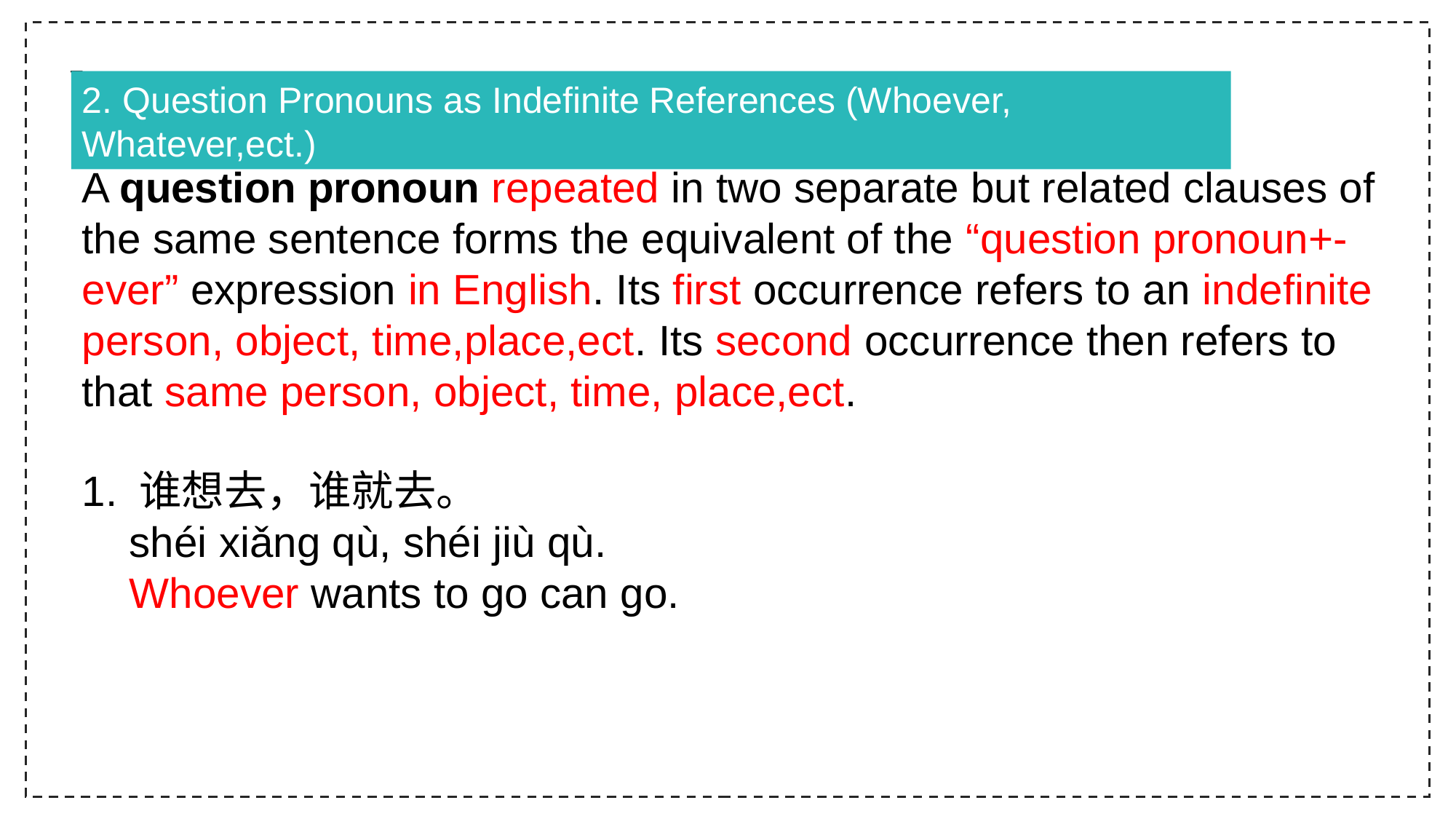

2. Question Pronouns as Indefinite References (Whoever, Whatever,ect.)
A question pronoun repeated in two separate but related clauses of the same sentence forms the equivalent of the “question pronoun+-ever” expression in English. Its first occurrence refers to an indefinite person, object, time,place,ect. Its second occurrence then refers to that same person, object, time, place,ect.
1. 谁想去，谁就去。
    shéi xiǎng qù, shéi jiù qù.
    Whoever wants to go can go.